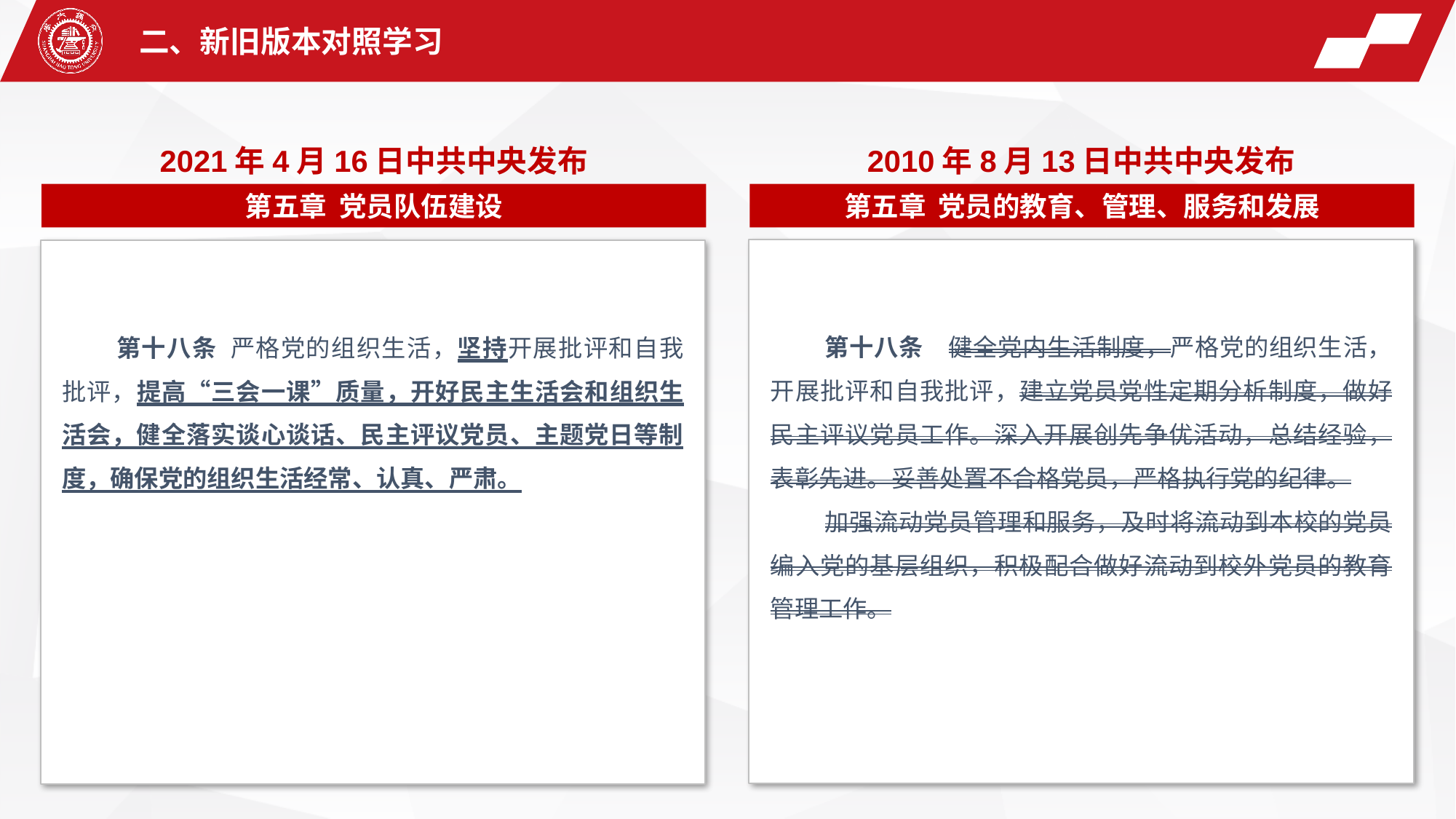

二、新旧版本对照学习
2021年4月16日中共中央发布
2010年8月13日中共中央发布
第五章  党员队伍建设
第五章  党员的教育、管理、服务和发展

第十八条　健全党内生活制度，严格党的组织生活，开展批评和自我批评，建立党员党性定期分析制度，做好民主评议党员工作。深入开展创先争优活动，总结经验，表彰先进。妥善处置不合格党员，严格执行党的纪律。
加强流动党员管理和服务，及时将流动到本校的党员编入党的基层组织，积极配合做好流动到校外党员的教育管理工作。

第十八条  严格党的组织生活，坚持开展批评和自我批评，提高“三会一课”质量，开好民主生活会和组织生活会，健全落实谈心谈话、民主评议党员、主题党日等制度，确保党的组织生活经常、认真、严肃。